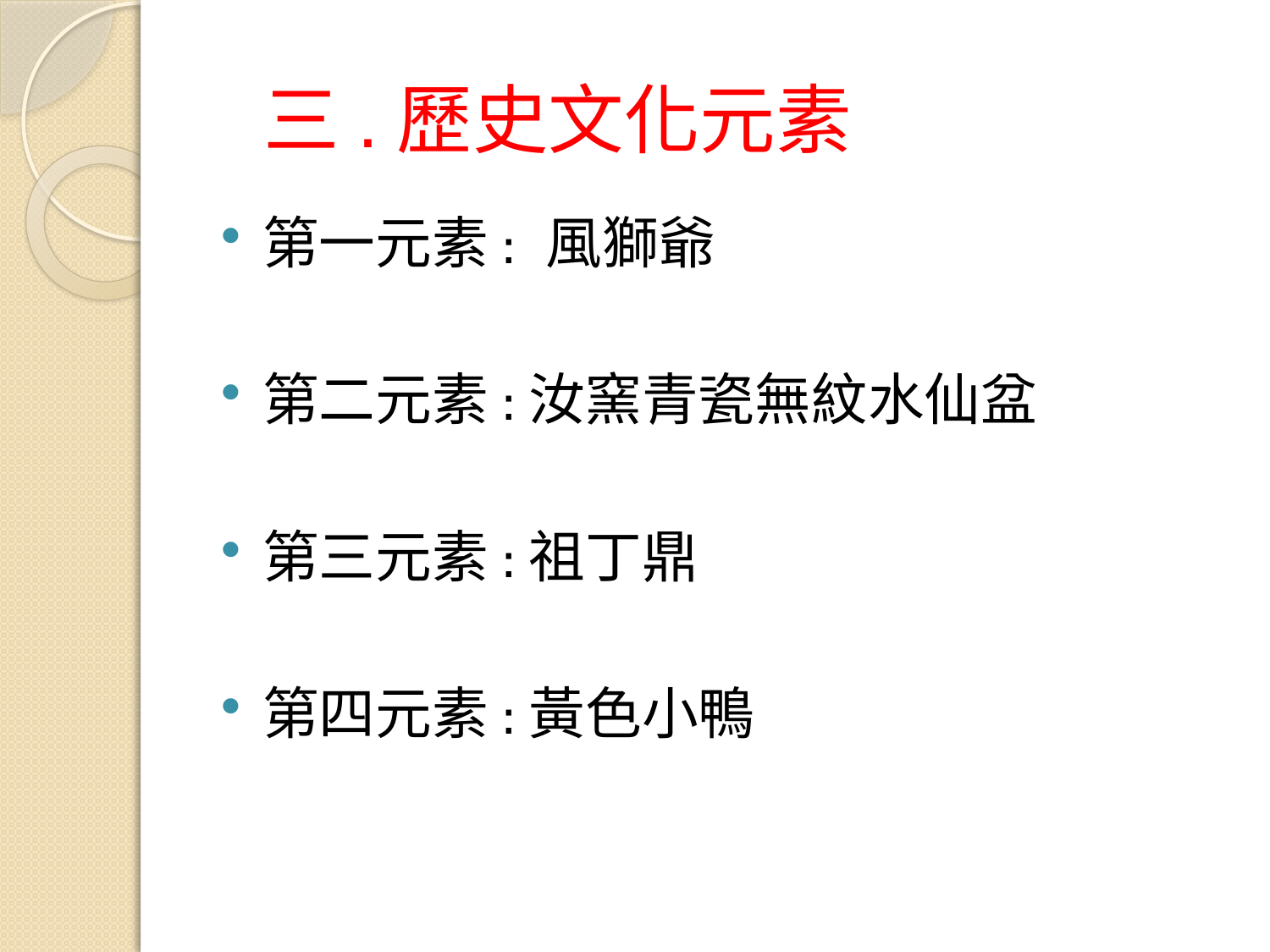

# 三.歷史文化元素
第一元素: 風獅爺

第二元素:汝窯青瓷無紋水仙盆

第三元素:祖丁鼎

第四元素:黃色小鴨